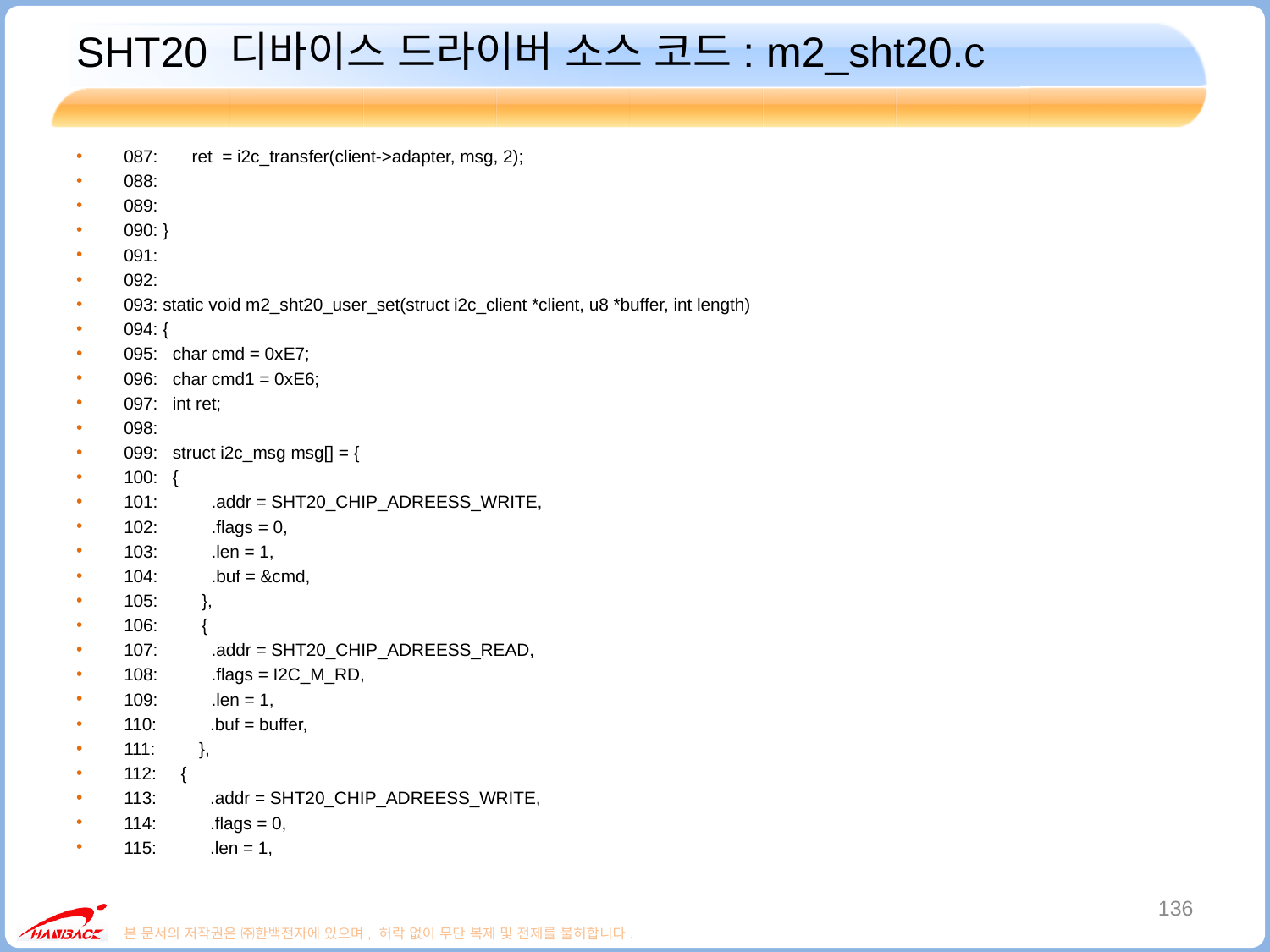

# SHT20 디바이스 드라이버 소스 코드: m2_sht20.c
087:       ret  = i2c_transfer(client->adapter, msg, 2);
088:
089:
090: }
091:
092:
093: static void m2_sht20_user_set(struct i2c_client *client, u8 *buffer, int length)
094: {
095:   char cmd = 0xE7;
096:   char cmd1 = 0xE6;
097:   int ret;
098:
099:   struct i2c_msg msg[] = {
100:   {
101:           .addr = SHT20_CHIP_ADREESS_WRITE,
102:           .flags = 0,
103:           .len = 1,
104:           .buf = &cmd,
105:         },
106:         {
107:           .addr = SHT20_CHIP_ADREESS_READ,
108:           .flags = I2C_M_RD,
109:           .len = 1,
110:           .buf = buffer,
111:         },
112:     {
113:           .addr = SHT20_CHIP_ADREESS_WRITE,
114:           .flags = 0,
115:           .len = 1,
136